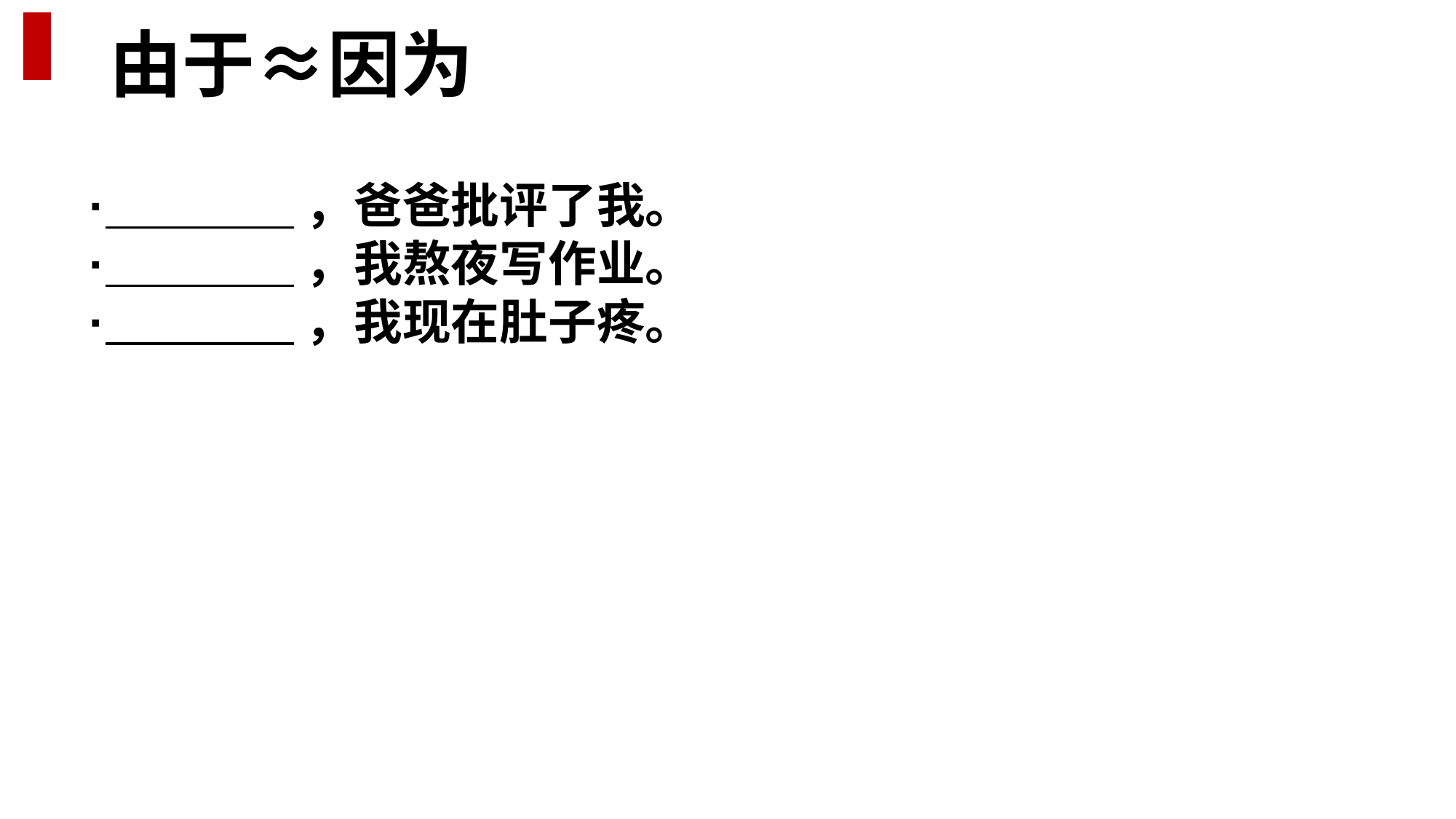

由于≈因为
·              ，爸爸批评了我。
·              ，我熬夜写作业。
·              ，我现在肚子疼。